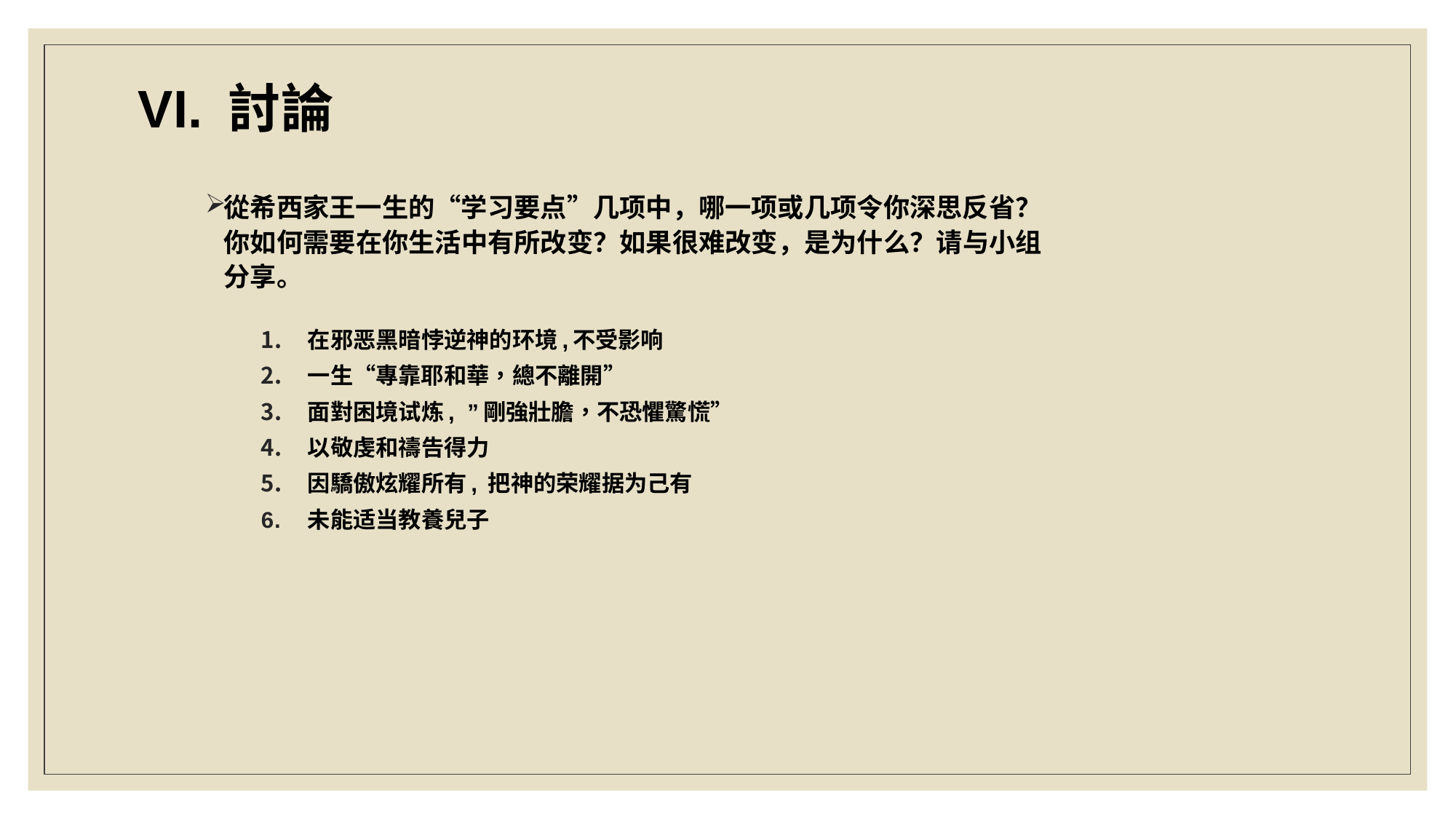

# VI. 討論
從希西家王一生的“学习要点”几项中，哪一项或几项令你深思反省？你如何需要在你生活中有所改变？如果很难改变，是为什么？请与小组分享。

在邪恶黑暗悖逆神的环境,不受影响
一生“專靠耶和華，總不離開”
面對困境试炼,  ”剛強壯膽，不恐懼驚慌”
以敬虔和禱告得力
因驕傲炫耀所有, 把神的荣耀据为己有
未能适当教養兒子